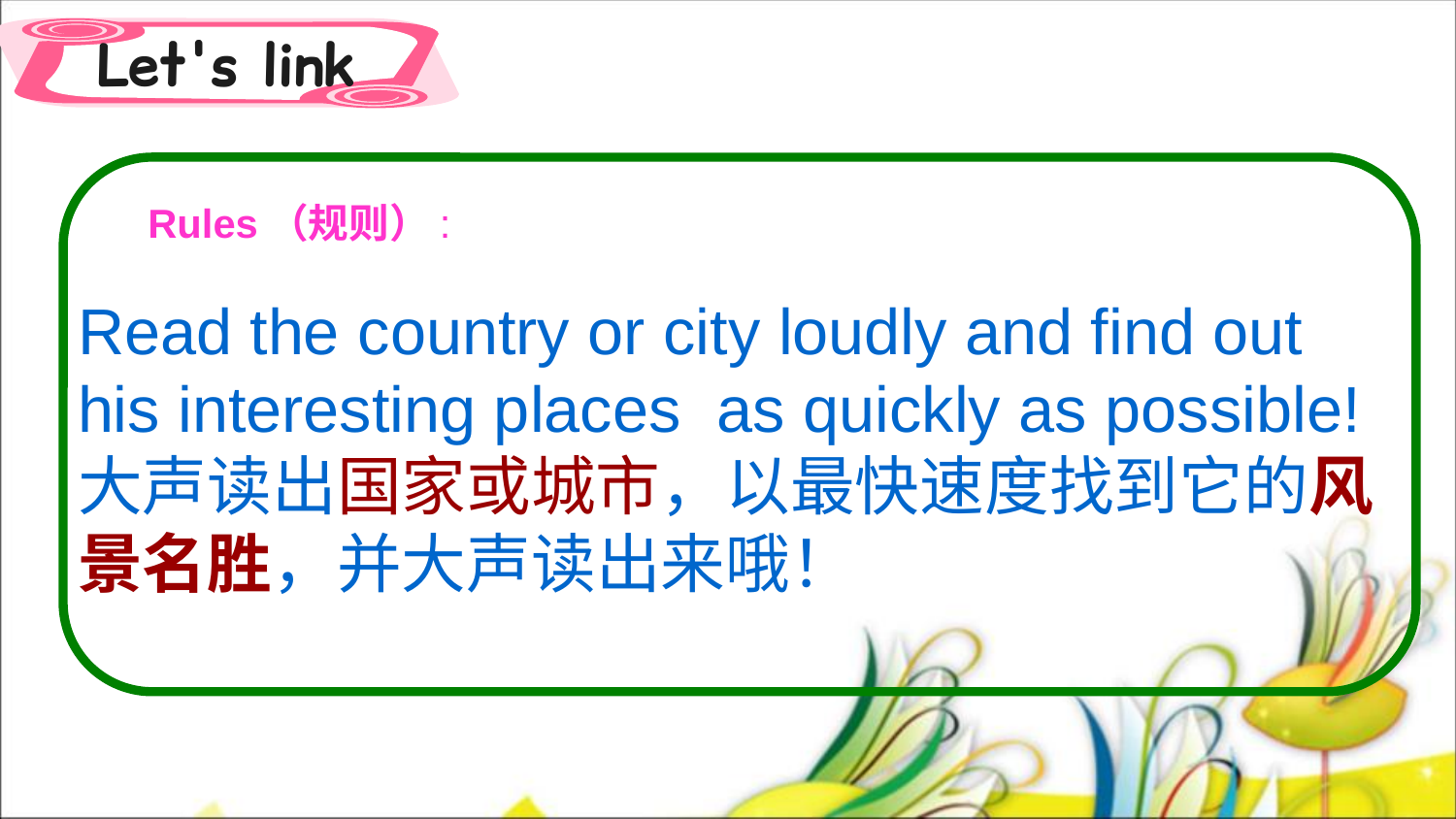

Let's link

Rules（规则）:
Read the country or city loudly and find out his interesting places  as quickly as possible!
大声读出国家或城市，以最快速度找到它的风景名胜，并大声读出来哦！